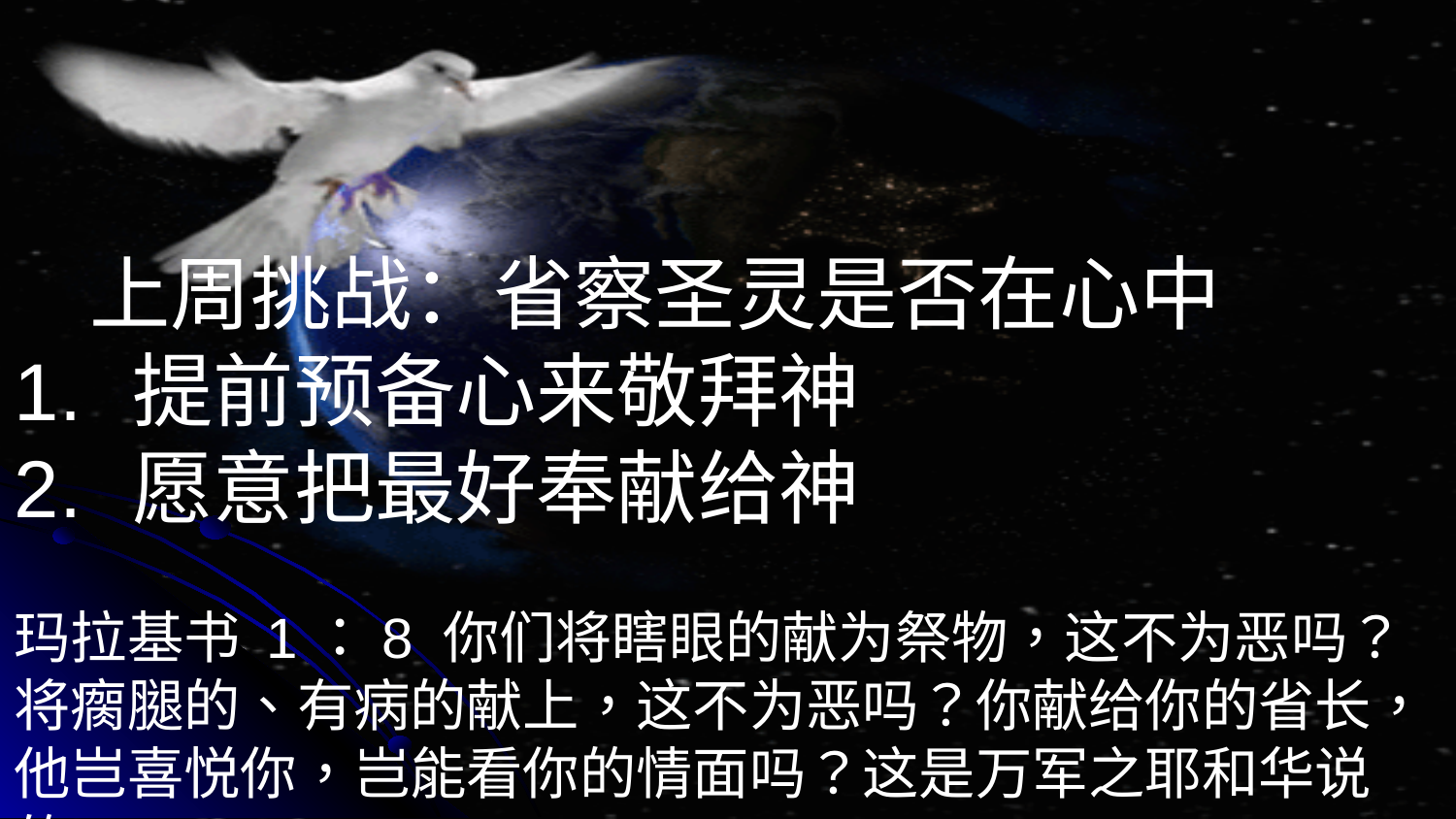

上周挑战：省察圣灵是否在心中
提前预备心来敬拜神
愿意把最好奉献给神

玛拉基书 1：8 你们将瞎眼的献为祭物，这不为恶吗？将瘸腿的、有病的献上，这不为恶吗？你献给你的省长，他岂喜悦你，岂能看你的情面吗？这是万军之耶和华说的。